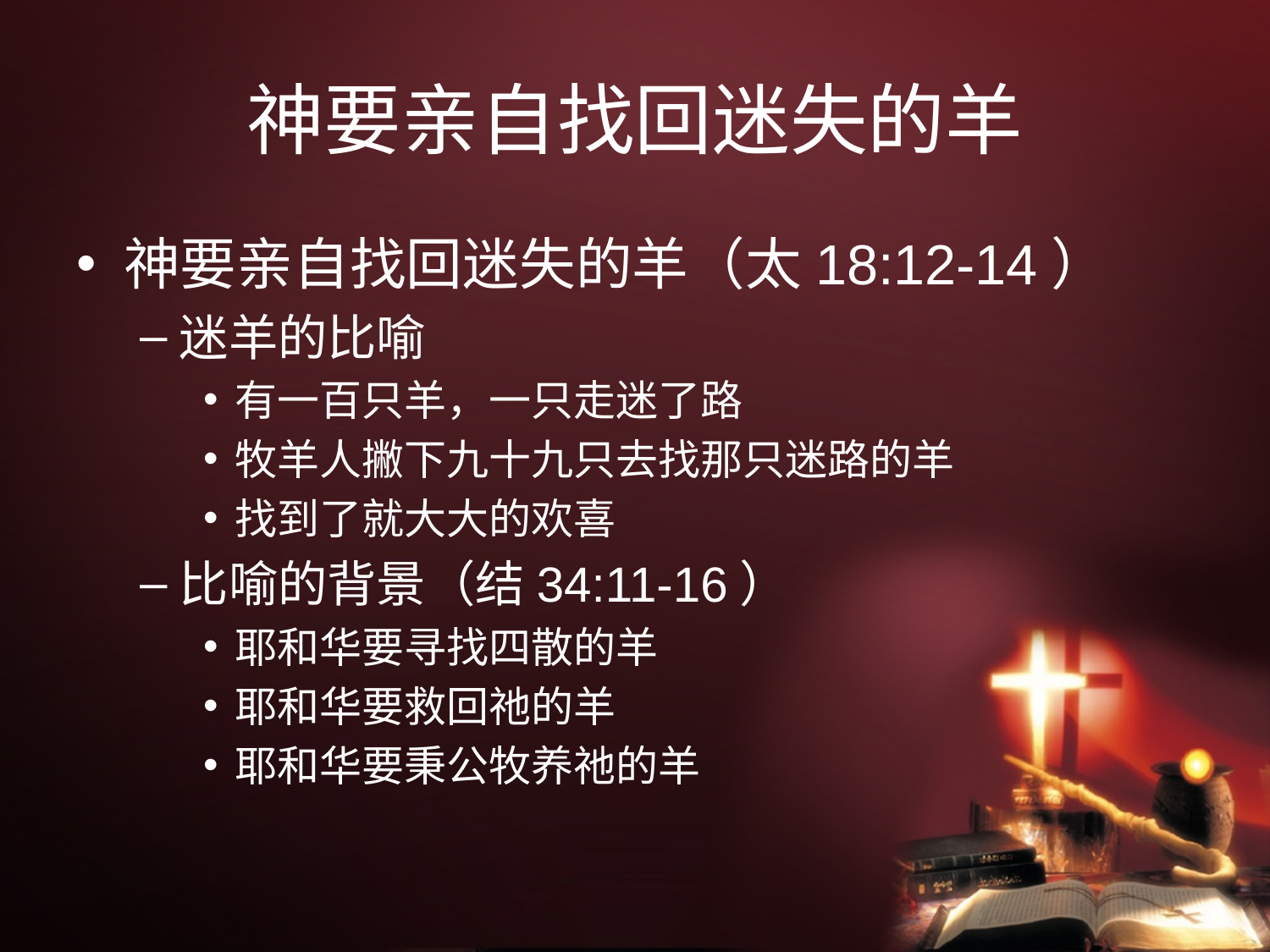

# 神要亲自找回迷失的羊
神要亲自找回迷失的羊（太18:12-14）
迷羊的比喻
有一百只羊，一只走迷了路
牧羊人撇下九十九只去找那只迷路的羊
找到了就大大的欢喜
比喻的背景（结34:11-16）
耶和华要寻找四散的羊
耶和华要救回祂的羊
耶和华要秉公牧养祂的羊